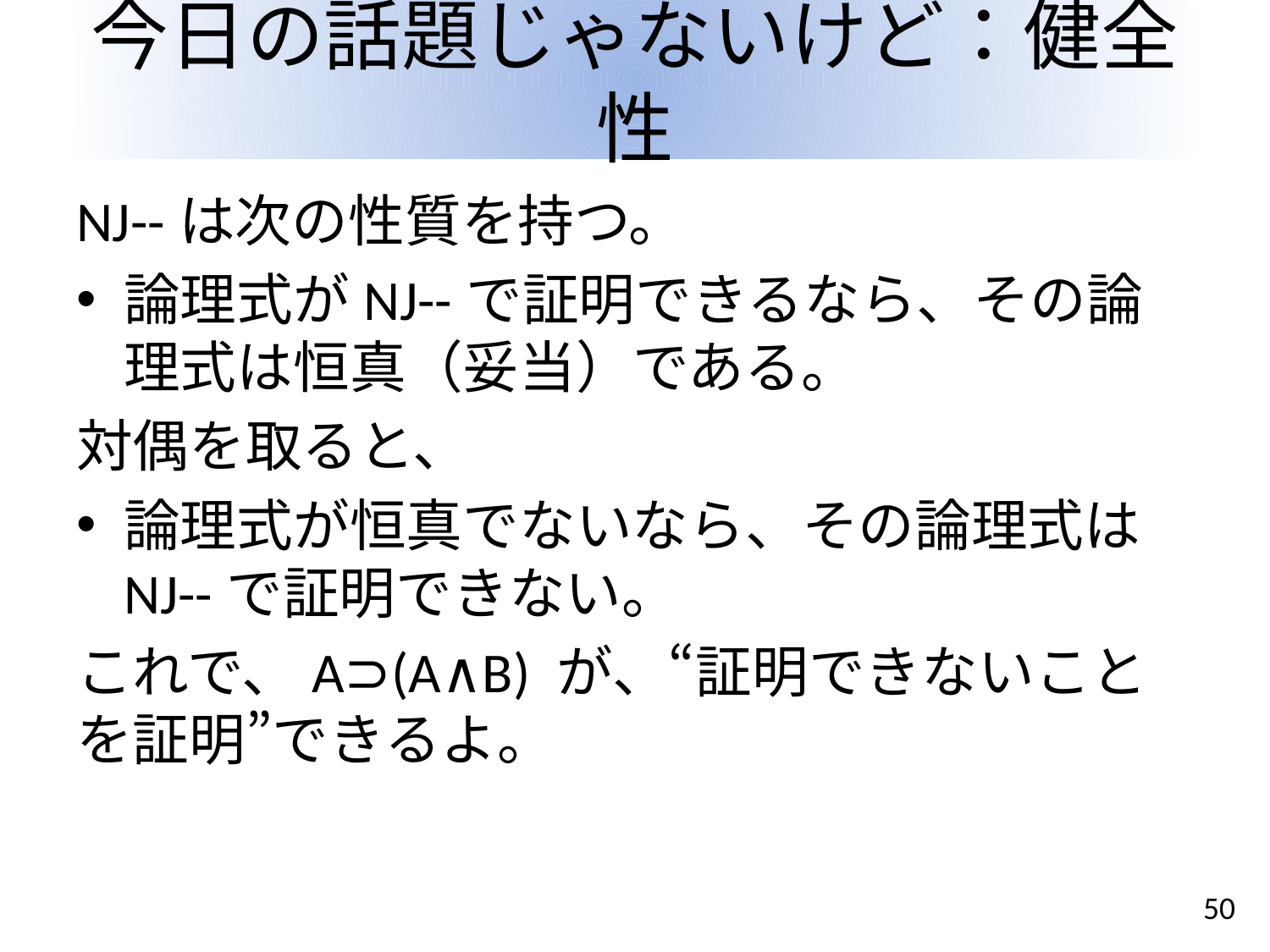

# 今日の話題じゃないけど：健全性
NJ--は次の性質を持つ。
論理式がNJ--で証明できるなら、その論理式は恒真（妥当）である。
対偶を取ると、
論理式が恒真でないなら、その論理式はNJ--で証明できない。
これで、A⊃(A∧B) が、“証明できないことを証明”できるよ。

50